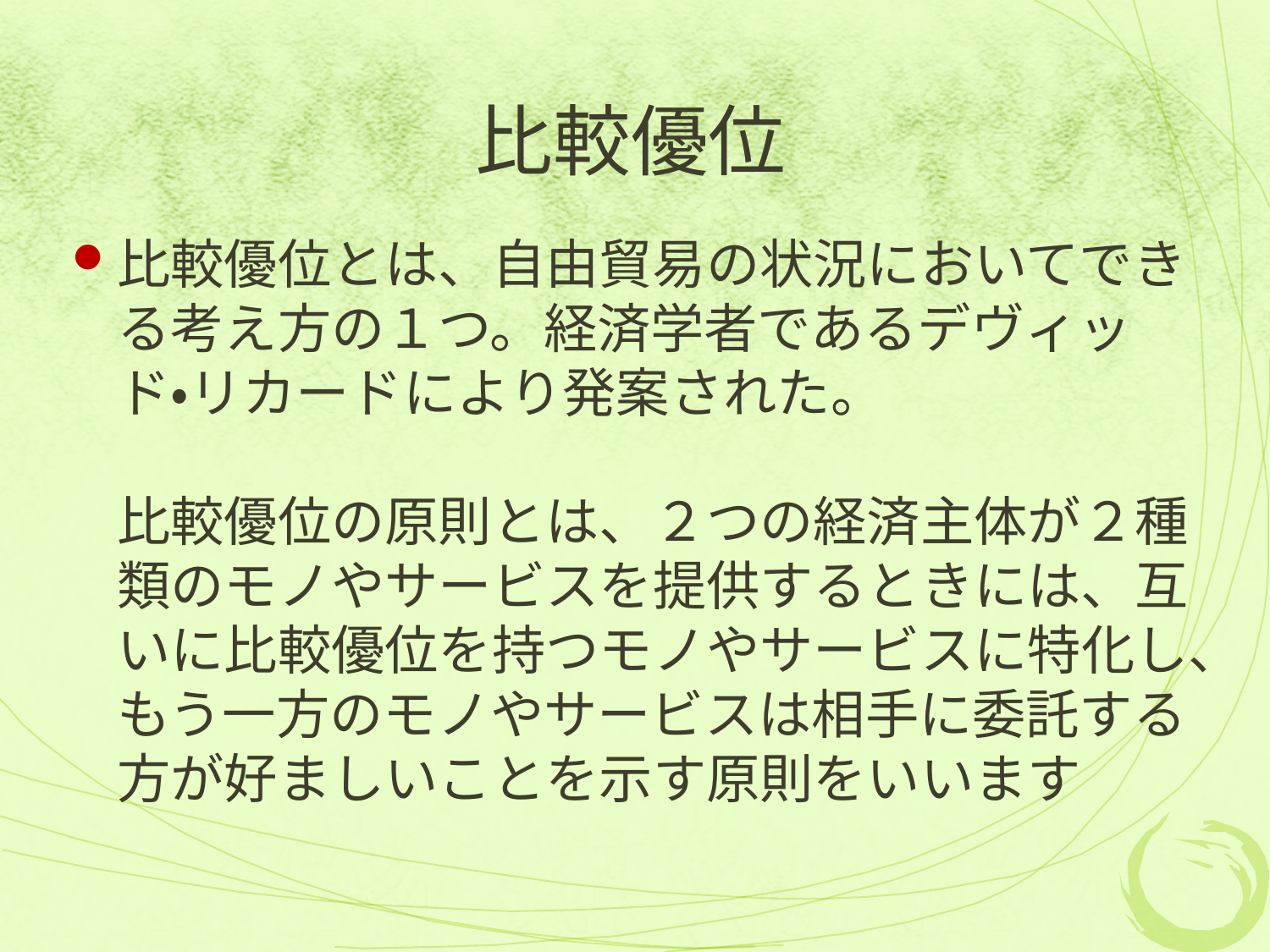

# 比較優位
比較優位とは、自由貿易の状況においてできる考え方の１つ。経済学者であるデヴィッド・リカードにより発案された。
比較優位の原則とは、２つの経済主体が２種類のモノやサービスを提供するときには、互いに比較優位を持つモノやサービスに特化し、もう一方のモノやサービスは相手に委託する方が好ましいことを示す原則をいいます